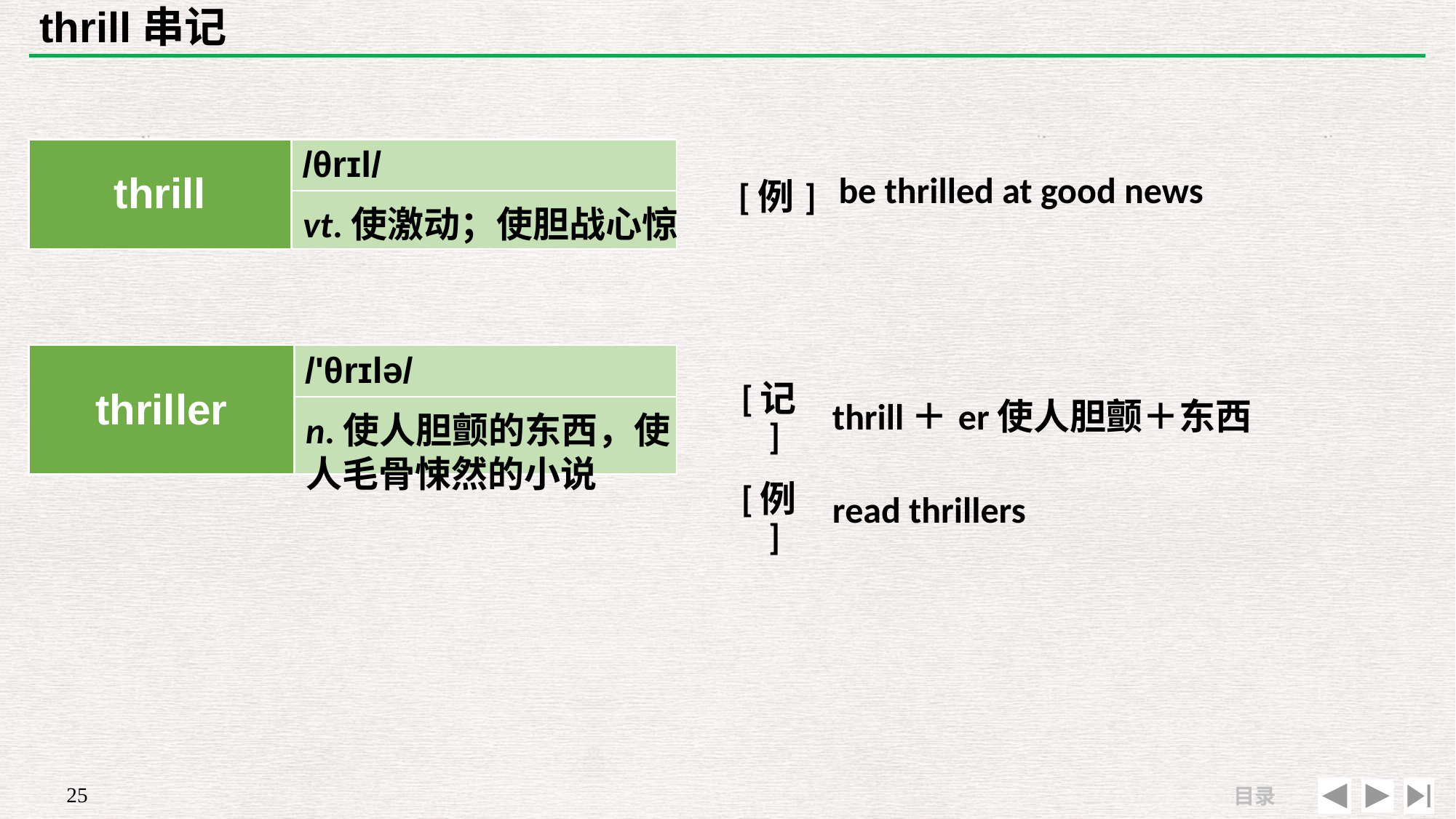

# thrill串记

|  |  |
| --- | --- |
| [例] | be thrilled at good news |
| thrill | /θrɪl/ |
| --- | --- |
|  |  |
vt.使激动；使胆战心惊
| thriller | /'θrɪlə/ |
| --- | --- |
|  |  |
| [记] | thrill＋er使人胆颤＋东西 |
| --- | --- |
| [例] | read thrillers |
n.使人胆颤的东西，使人毛骨悚然的小说